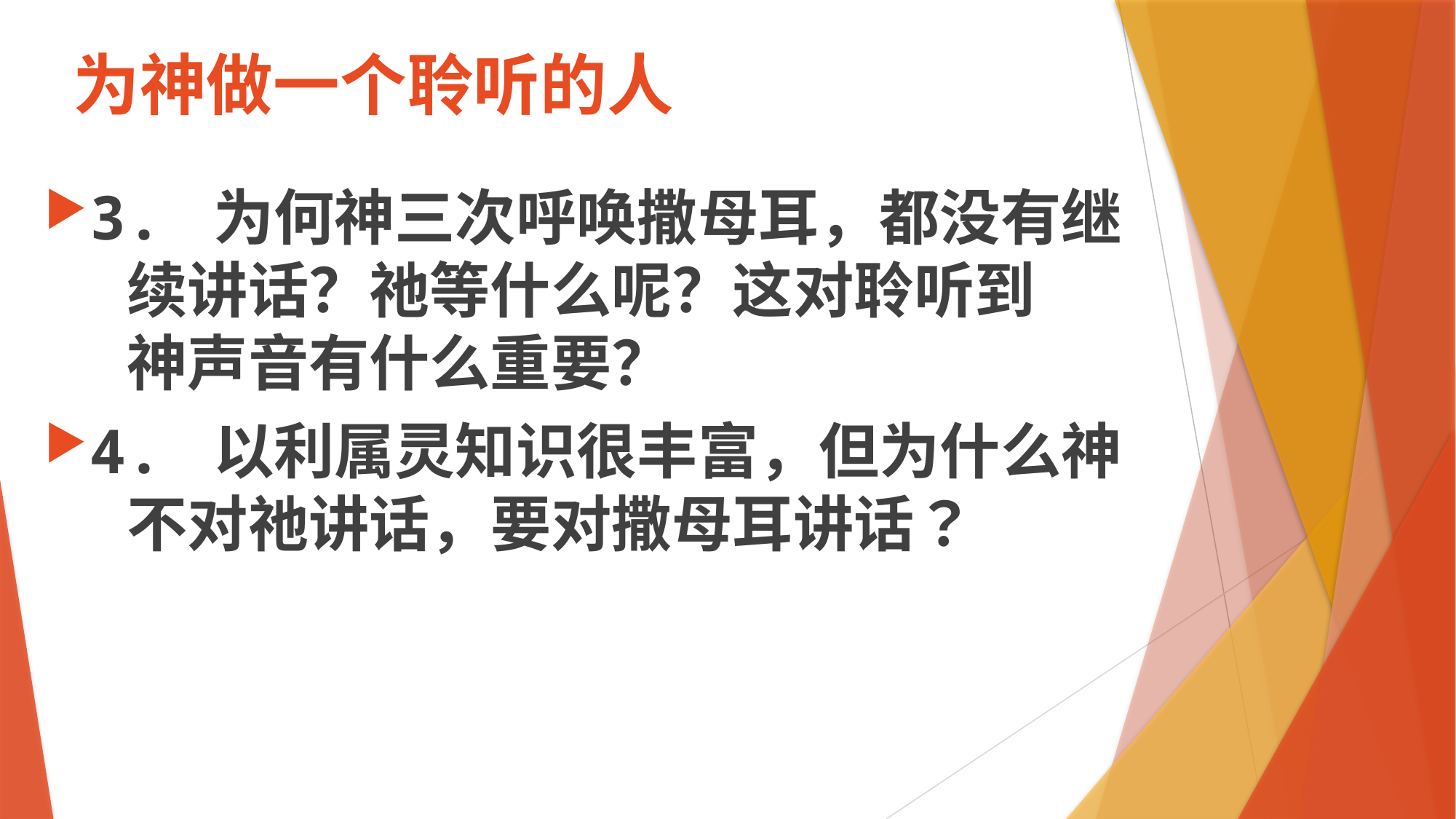

# 为神做一个聆听的人
3. 为何神三次呼唤撒母耳，都没有继
   续讲话？祂等什么呢？这对聆听到
   神声音有什么重要？
4. 以利属灵知识很丰富，但为什么神
   不对祂讲话，要对撒母耳讲话？